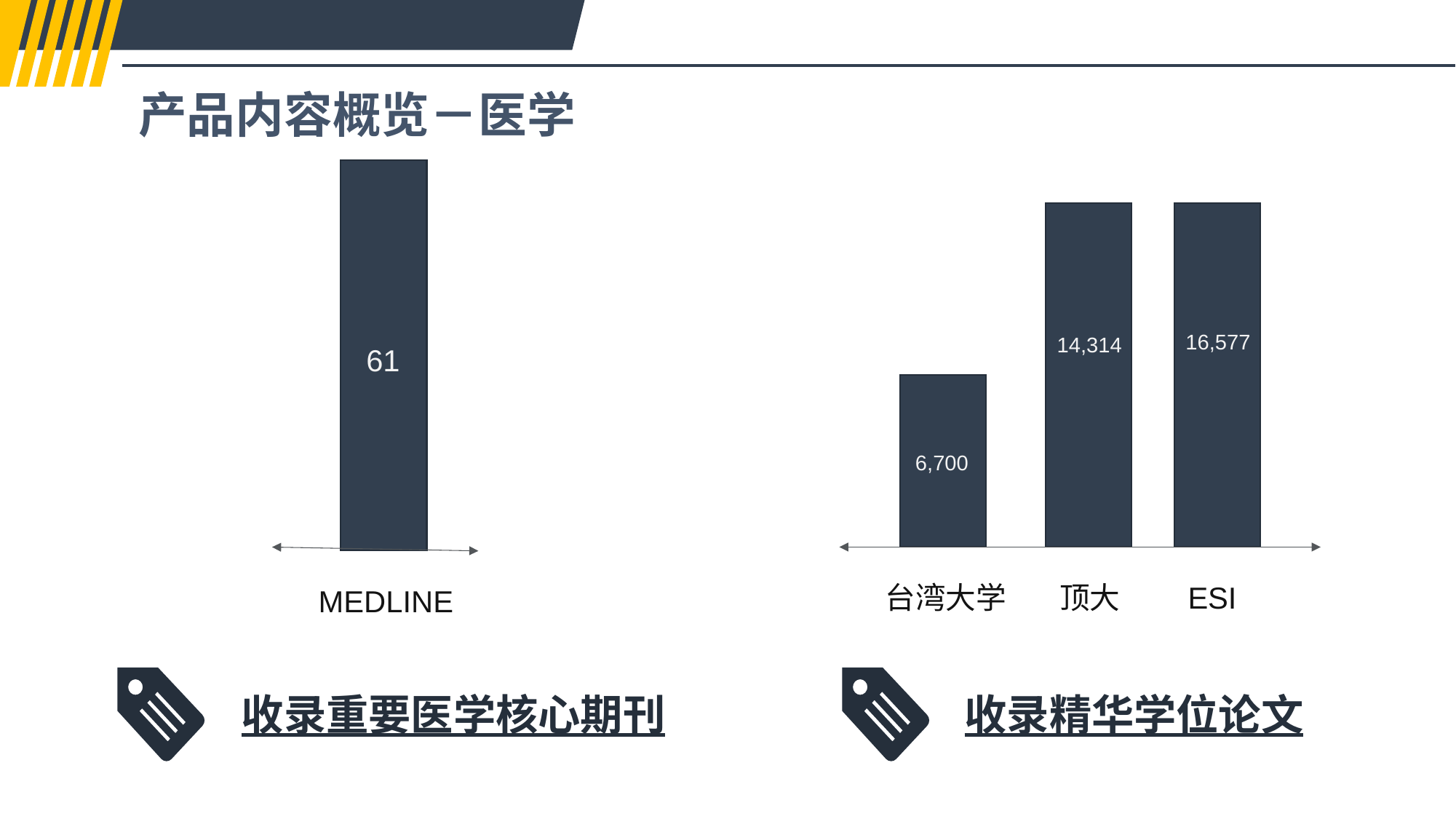

产品内容概览－医学

16,577
14,314
61

6,700
台湾大学
顶大
ESI
MEDLINE

收录重要医学核心期刊

收录精华学位论文